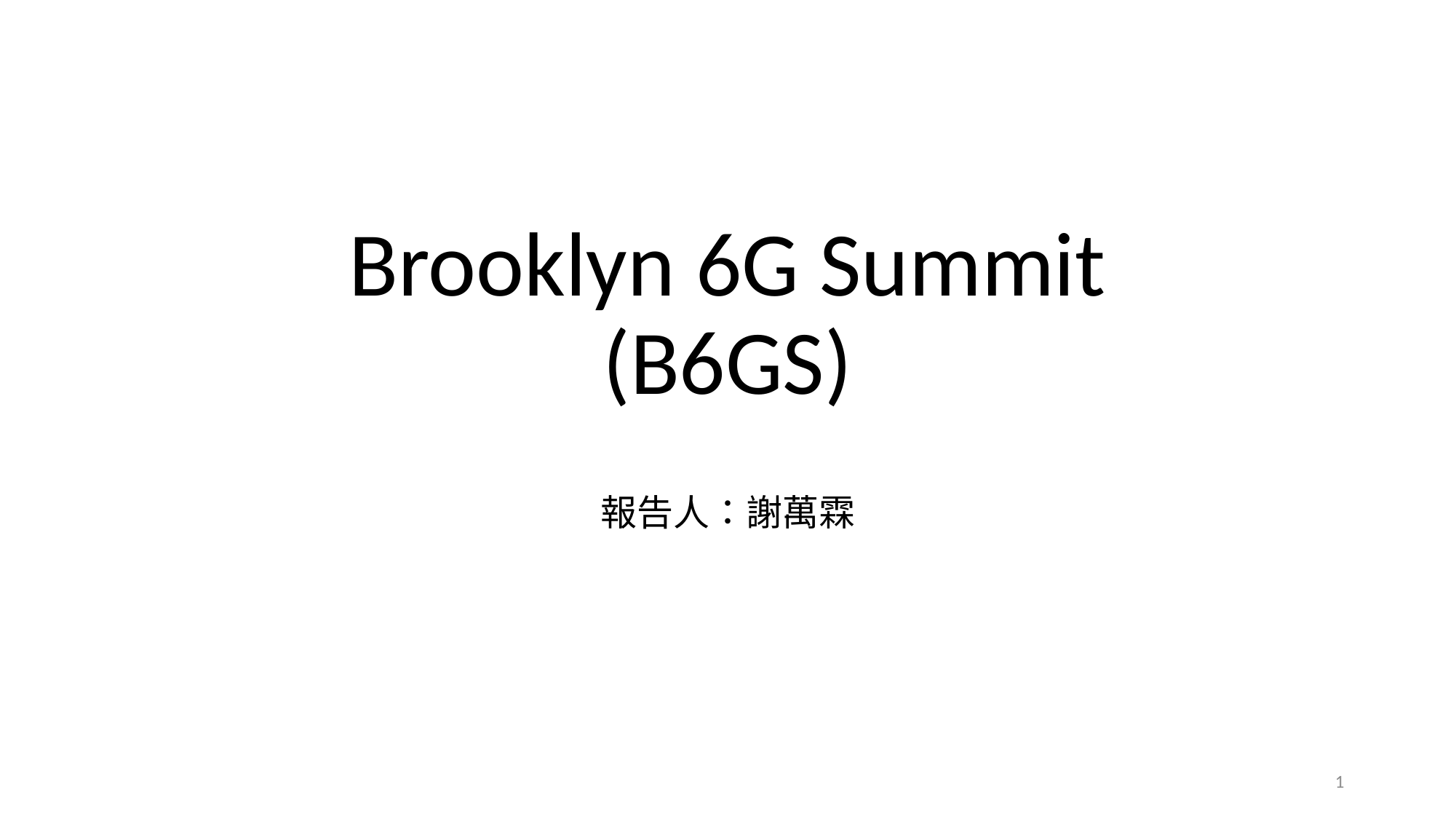

# Brooklyn 6G Summit (B6GS)

報告人：謝萬霖
1